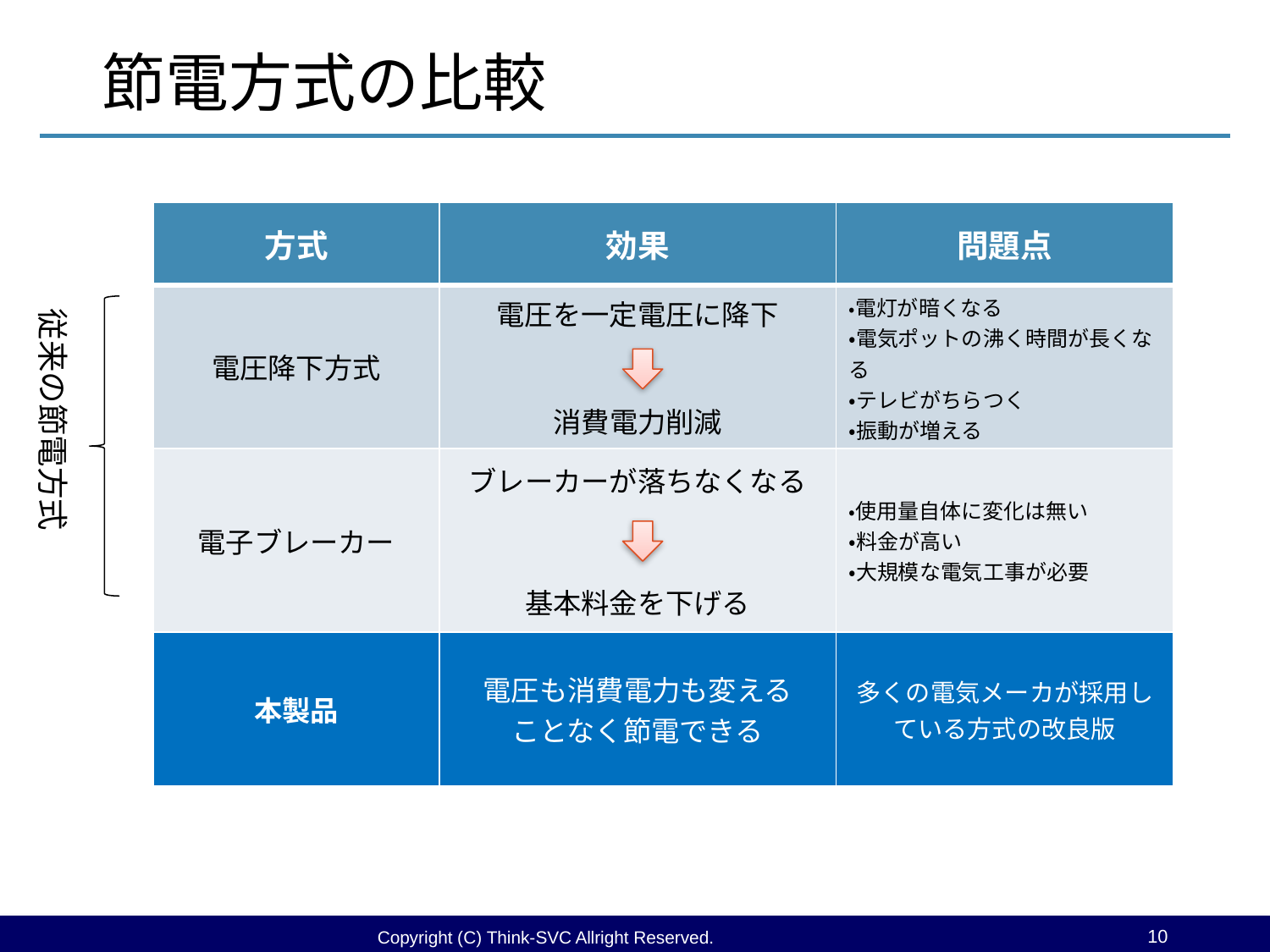

節電方式の比較
| 方式 | 効果 | 問題点 |
| --- | --- | --- |
| 電圧降下方式 | 電圧を一定電圧に降下 消費電力削減 | ・電灯が暗くなる ・電気ポットの沸く時間が長くなる ・テレビがちらつく ・振動が増える |
| 電子ブレーカー | ブレーカーが落ちなくなる 　　 基本料金を下げる | ・使用量自体に変化は無い ・料金が高い ・大規模な電気工事が必要 |
| 本製品 | 電圧も消費電力も変える ことなく節電できる | 多くの電気メーカが採用している方式の改良版 |
従来の節電方式

10
Copyright (C) Think-SVC Allright Reserved.